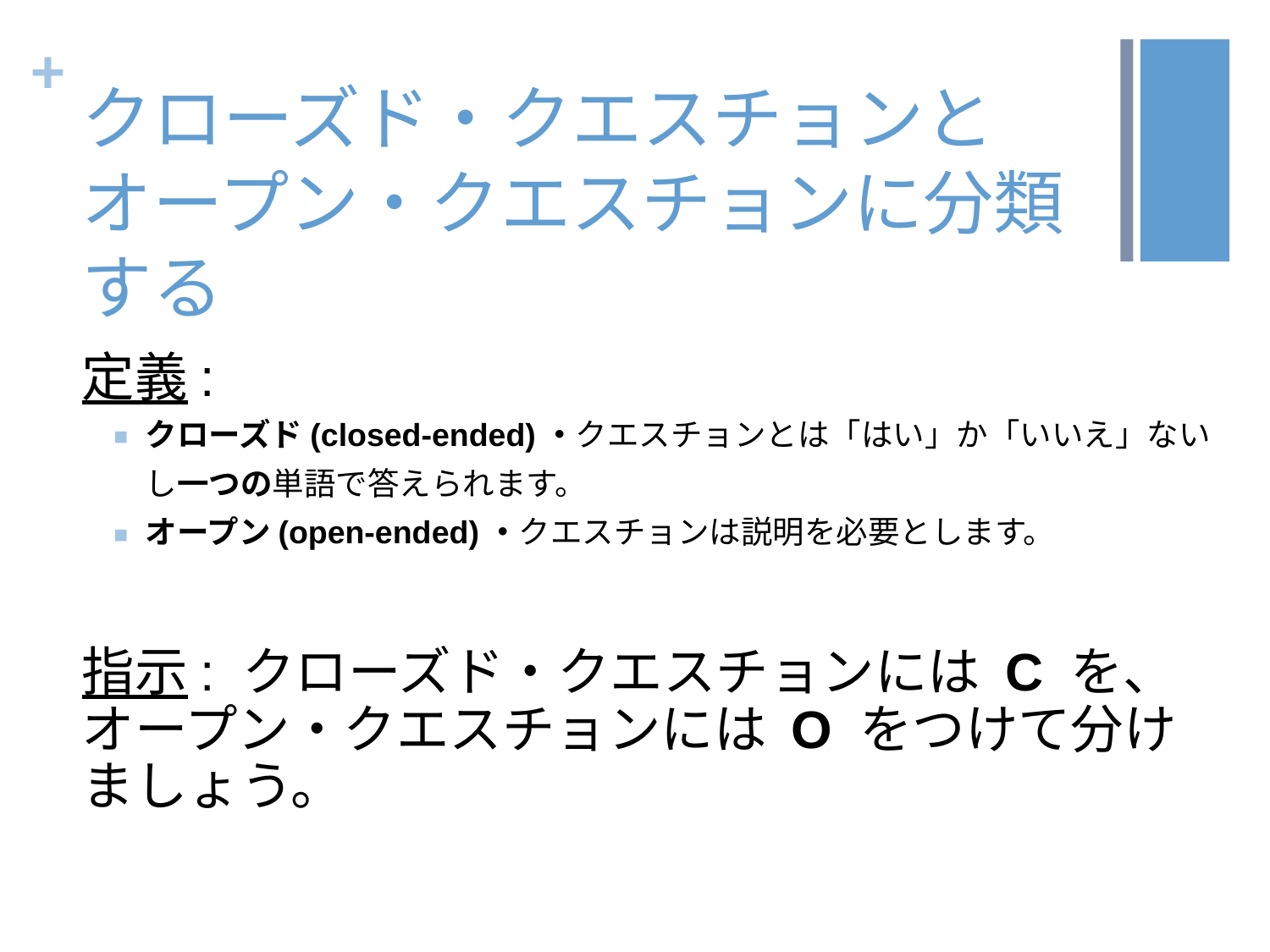

# クローズド・クエスチョンとオープン・クエスチョンに分類する
定義:
クローズド(closed-ended)・クエスチョンとは「はい」か「いいえ」ないし一つの単語で答えられます。
オープン(open-ended)・クエスチョンは説明を必要とします。

指示: クローズド・クエスチョンには C を、オープン・クエスチョンには O をつけて分けましょう。